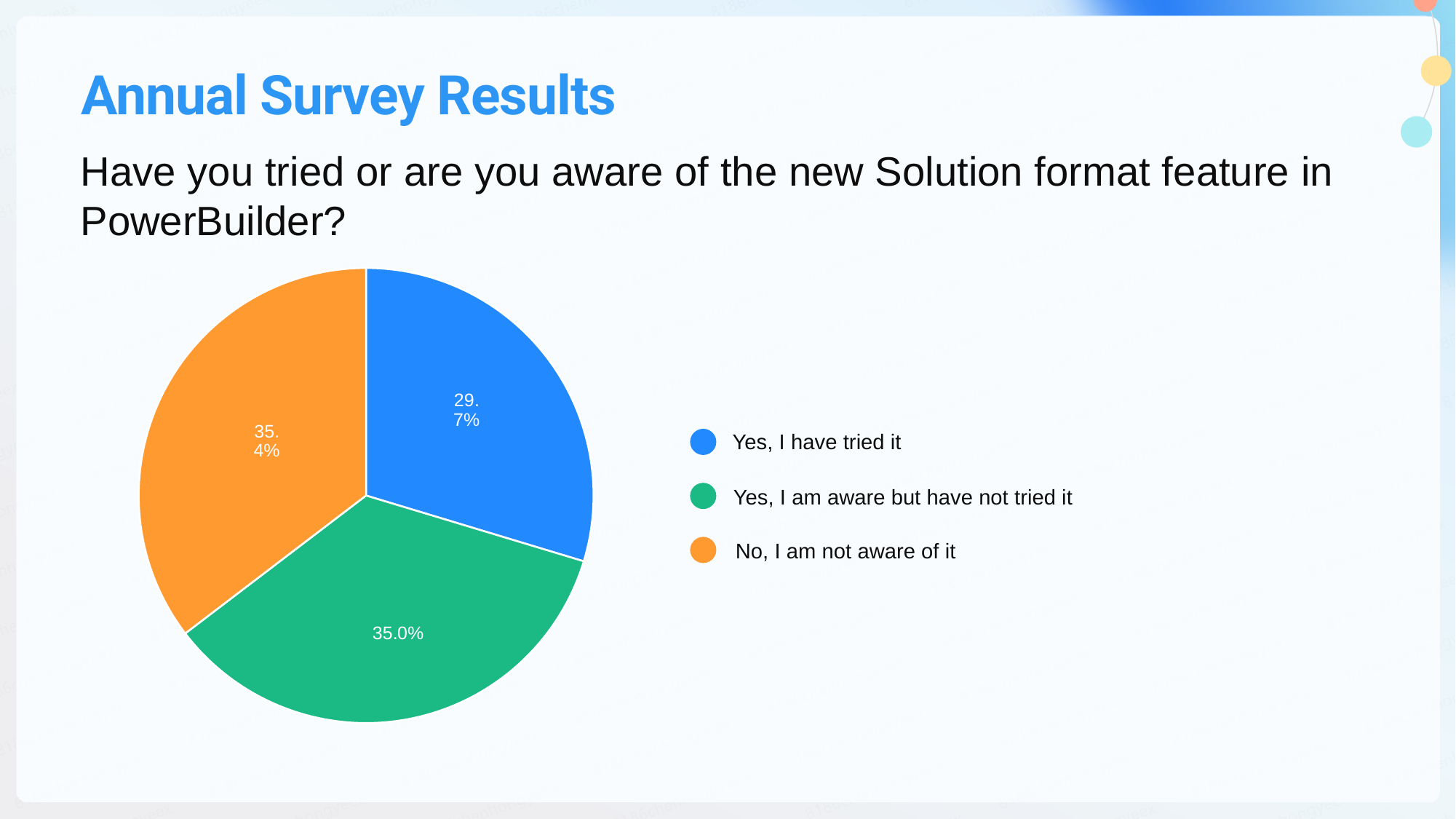

# Annual Survey Results
Have you tried or are you aware of the new Solution format feature in PowerBuilder?

### Chart

| Category | 销售额 |
|---|---|
| 1 | 0.297 |
| 2 | 0.35 |
| 3 | 0.354 |
|  | None |
|  | None |
Yes, I have tried it

Yes, I am aware but have not tried it

No, I am not aware of it